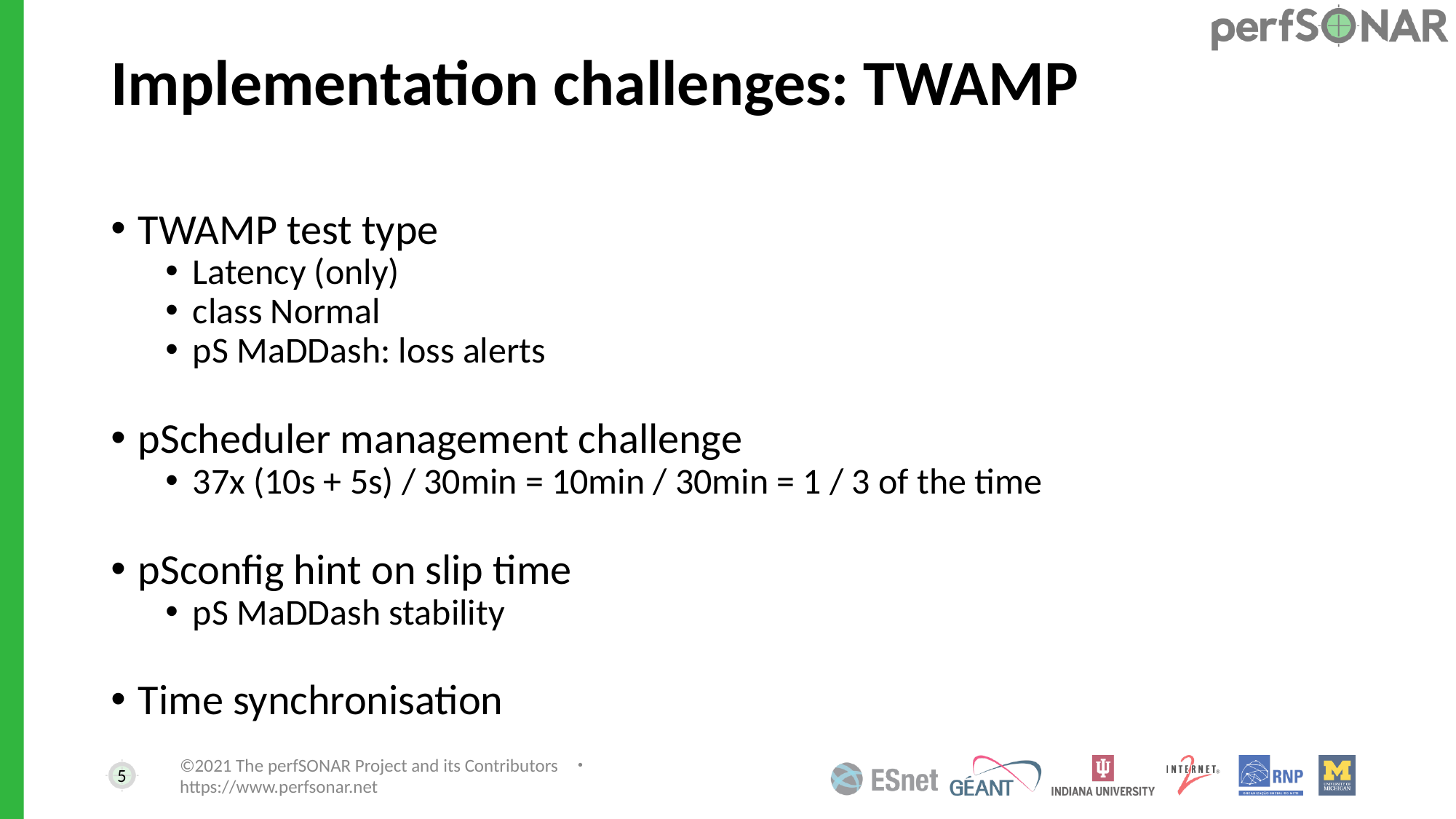

# Implementation challenges: TWAMP
TWAMP test type
Latency (only)
class Normal
pS MaDDash: loss alerts

pScheduler management challenge
37x (10s + 5s) / 30min = 10min / 30min = 1 / 3 of the time

pSconfig hint on slip time
pS MaDDash stability

Time synchronisation

5
©2021 The perfSONAR Project and its Contributors  ・  https://www.perfsonar.net